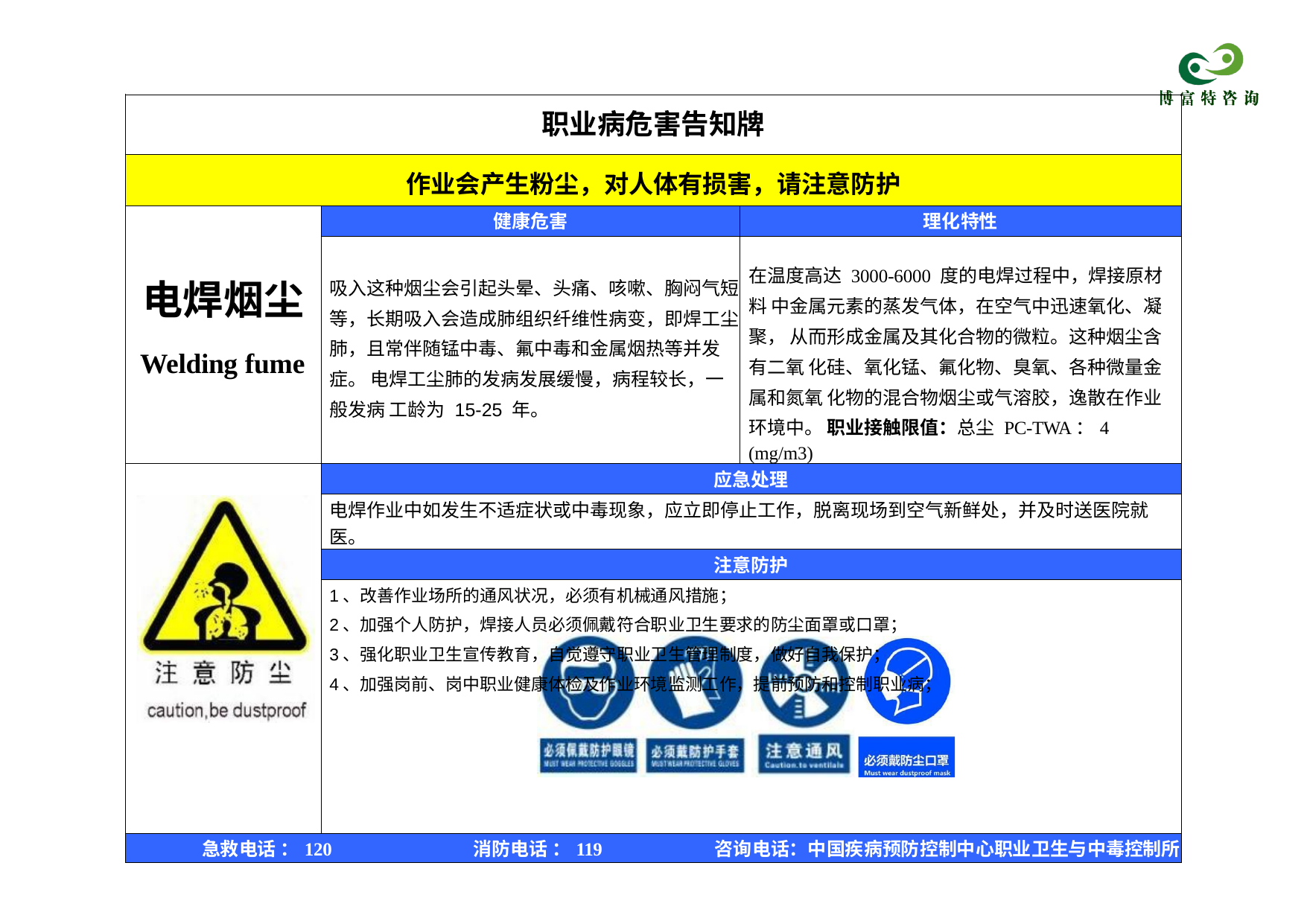

| 职业病危害告知牌 |  |  |
| --- | --- | --- |
| 作业会产生粉尘，对人体有损害，请注意防护 |  |  |
| 电焊烟尘 Welding fume | 健康危害 | 理化特性 |
|  | 吸入这种烟尘会引起头晕、头痛、咳嗽、胸闷气短 等，长期吸入会造成肺组织纤维性病变，即焊工尘 肺，且常伴随锰中毒、氟中毒和金属烟热等并发症。 电焊工尘肺的发病发展缓慢，病程较长，一般发病 工龄为 15-25 年。 | 在温度高达 3000-6000 度的电焊过程中，焊接原材料 中金属元素的蒸发气体，在空气中迅速氧化、凝聚， 从而形成金属及其化合物的微粒。这种烟尘含有二氧 化硅、氧化锰、氟化物、臭氧、各种微量金属和氮氧 化物的混合物烟尘或气溶胶，逸散在作业环境中。 职业接触限值：总尘 PC-TWA：4 (mg/m3) |
|  | 应急处理 |  |
|  | 电焊作业中如发生不适症状或中毒现象，应立即停止工作，脱离现场到空气新鲜处，并及时送医院就医。 |  |
|  | 注意防护 |  |
|  | 1、改善作业场所的通风状况，必须有机械通风措施； 2、加强个人防护，焊接人员必须佩戴符合职业卫生要求的防尘面罩或口罩； 3、强化职业卫生宣传教育，自觉遵守职业卫生管理制度，做好自我保护； 4、加强岗前、岗中职业健康体检及作业环境监测工作，提前预防和控制职业病； |  |
| 急救电话 ：120 消防电话 ：119 咨询电话：中国疾病预防控制中心职业卫生与中毒控制所 |  |  |